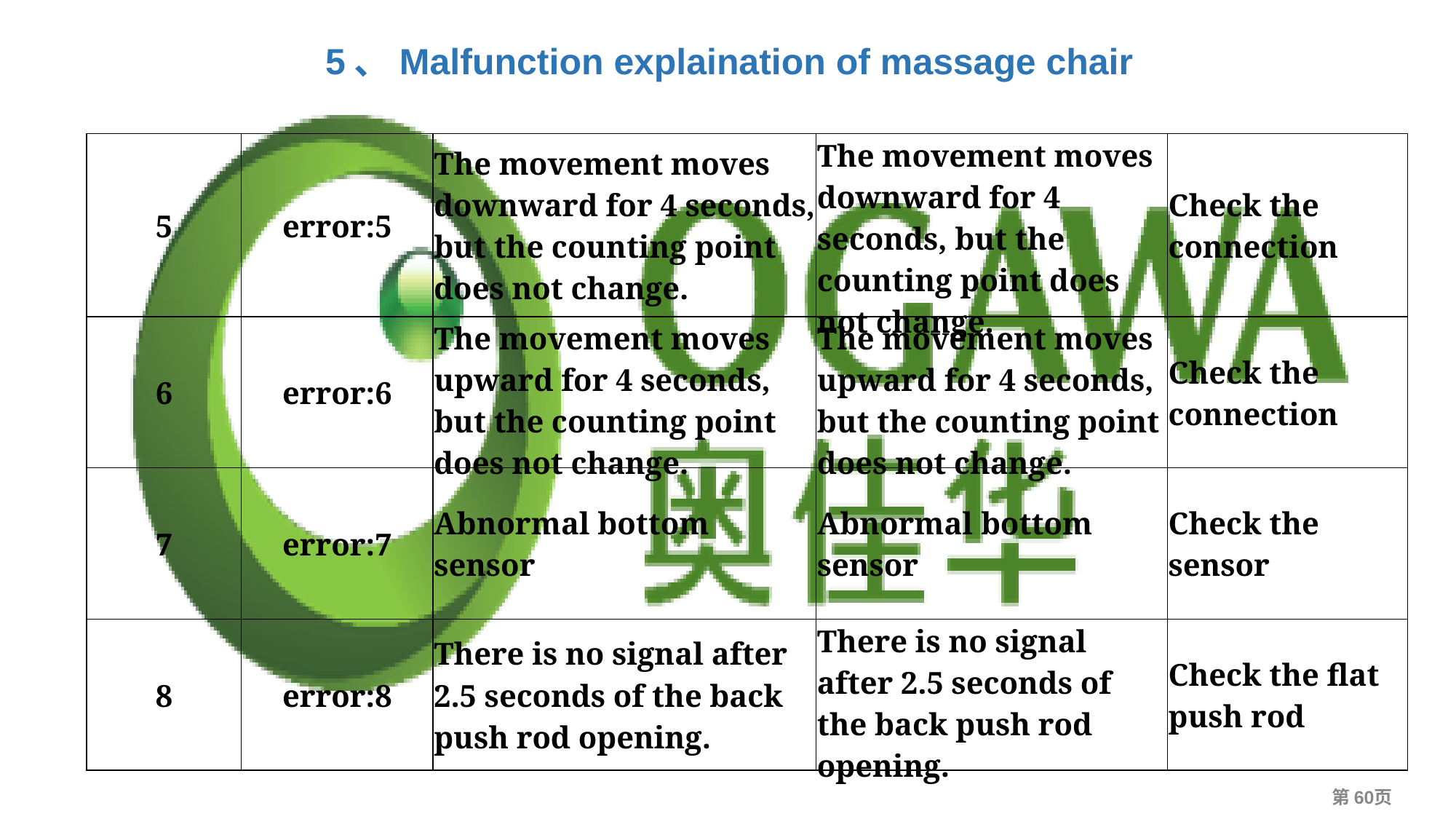

5、Malfunction explaination of massage chair
| 5 | error:5 | The movement moves downward for 4 seconds, but the counting point does not change. | The movement moves downward for 4 seconds, but the counting point does not change. | Check the connection |
| --- | --- | --- | --- | --- |
| 6 | error:6 | The movement moves upward for 4 seconds, but the counting point does not change. | The movement moves upward for 4 seconds, but the counting point does not change. | Check the connection |
| 7 | error:7 | Abnormal bottom sensor | Abnormal bottom sensor | Check the sensor |
| 8 | error:8 | There is no signal after 2.5 seconds of the back push rod opening. | There is no signal after 2.5 seconds of the back push rod opening. | Check the flat push rod |
第60页